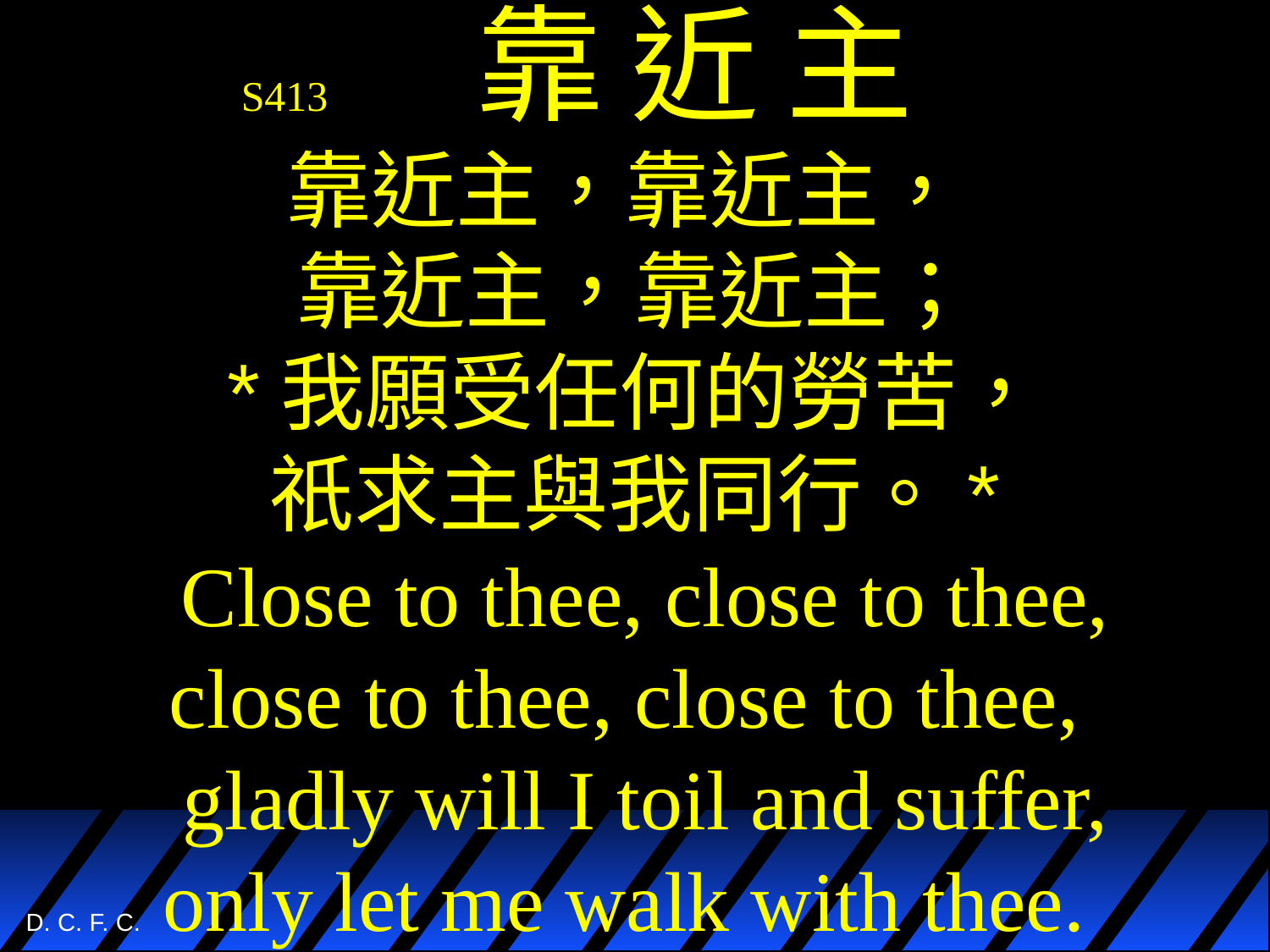

# S413             靠 近 主 靠近主，靠近主， 靠近主，靠近主； *我願受任何的勞苦， 祇求主與我同行。* Close to thee, close to thee, close to thee, close to thee, gladly will I toil and suffer, only let me walk with thee.